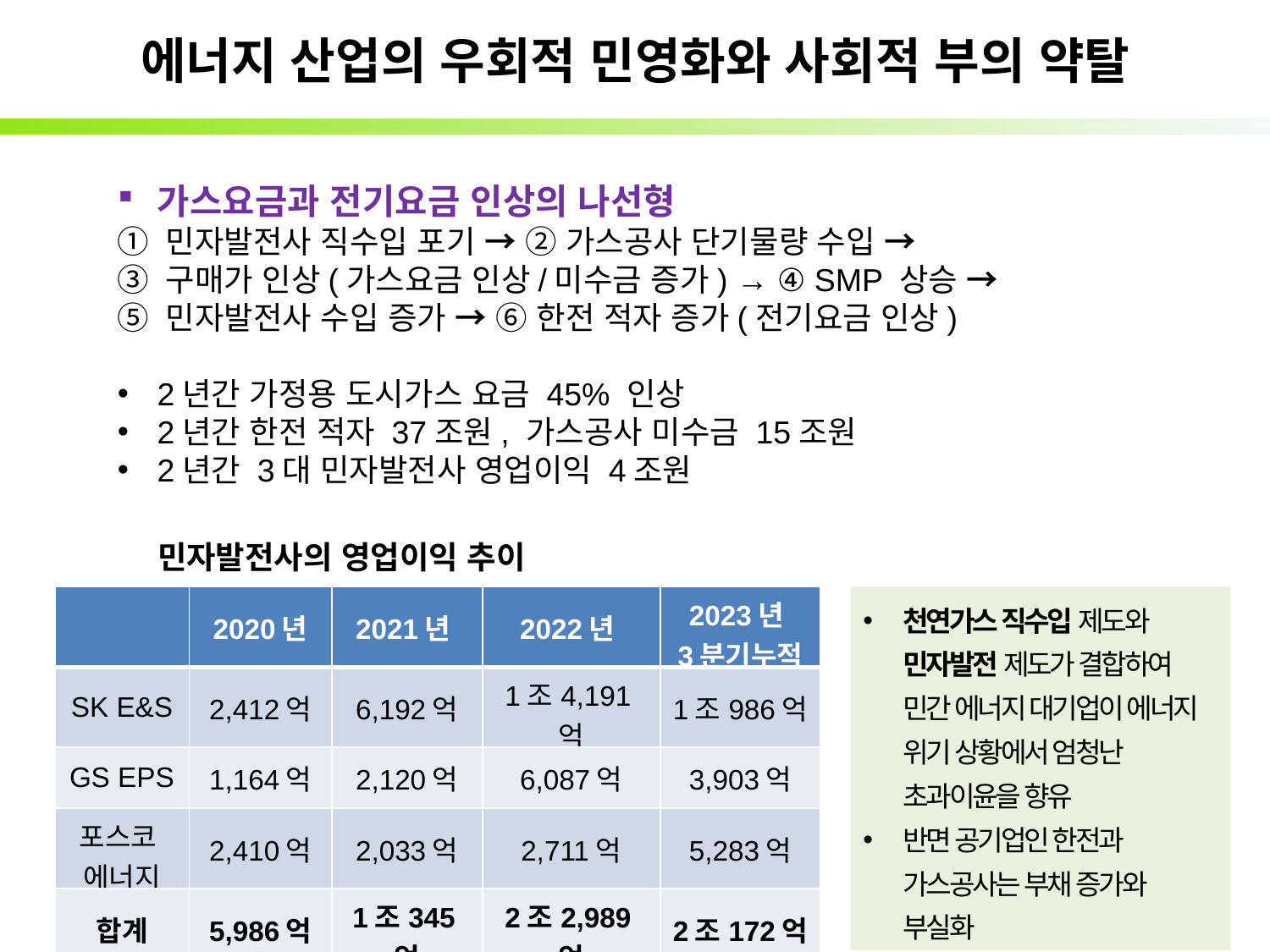

# 에너지 산업의 우회적 민영화와 사회적 부의 약탈

가스요금과 전기요금 인상의 나선형
① 민자발전사 직수입 포기 → ② 가스공사 단기물량 수입 →
③ 구매가 인상(가스요금 인상/미수금 증가) → ④ SMP 상승 →
⑤ 민자발전사 수입 증가 → ⑥ 한전 적자 증가(전기요금 인상)

2년간 가정용 도시가스 요금 45% 인상
2년간 한전 적자 37조원, 가스공사 미수금 15조원
2년간 3대 민자발전사 영업이익 4조원
민자발전사의 영업이익 추이
|  | 2020년 | 2021년 | 2022년 | 2023년 3분기누적 |
| --- | --- | --- | --- | --- |
| SK E&S | 2,412억 | 6,192억 | 1조4,191억 | 1조986억 |
| GS EPS | 1,164억 | 2,120억 | 6,087억 | 3,903억 |
| 포스코 에너지 | 2,410억 | 2,033억 | 2,711억 | 5,283억 |
| 합계 | 5,986억 | 1조345억 | 2조2,989억 | 2조172억 |
천연가스 직수입 제도와 민자발전 제도가 결합하여 민간 에너지 대기업이 에너지 위기 상황에서 엄청난 초과이윤을 향유
반면 공기업인 한전과 가스공사는 부채 증가와 부실화